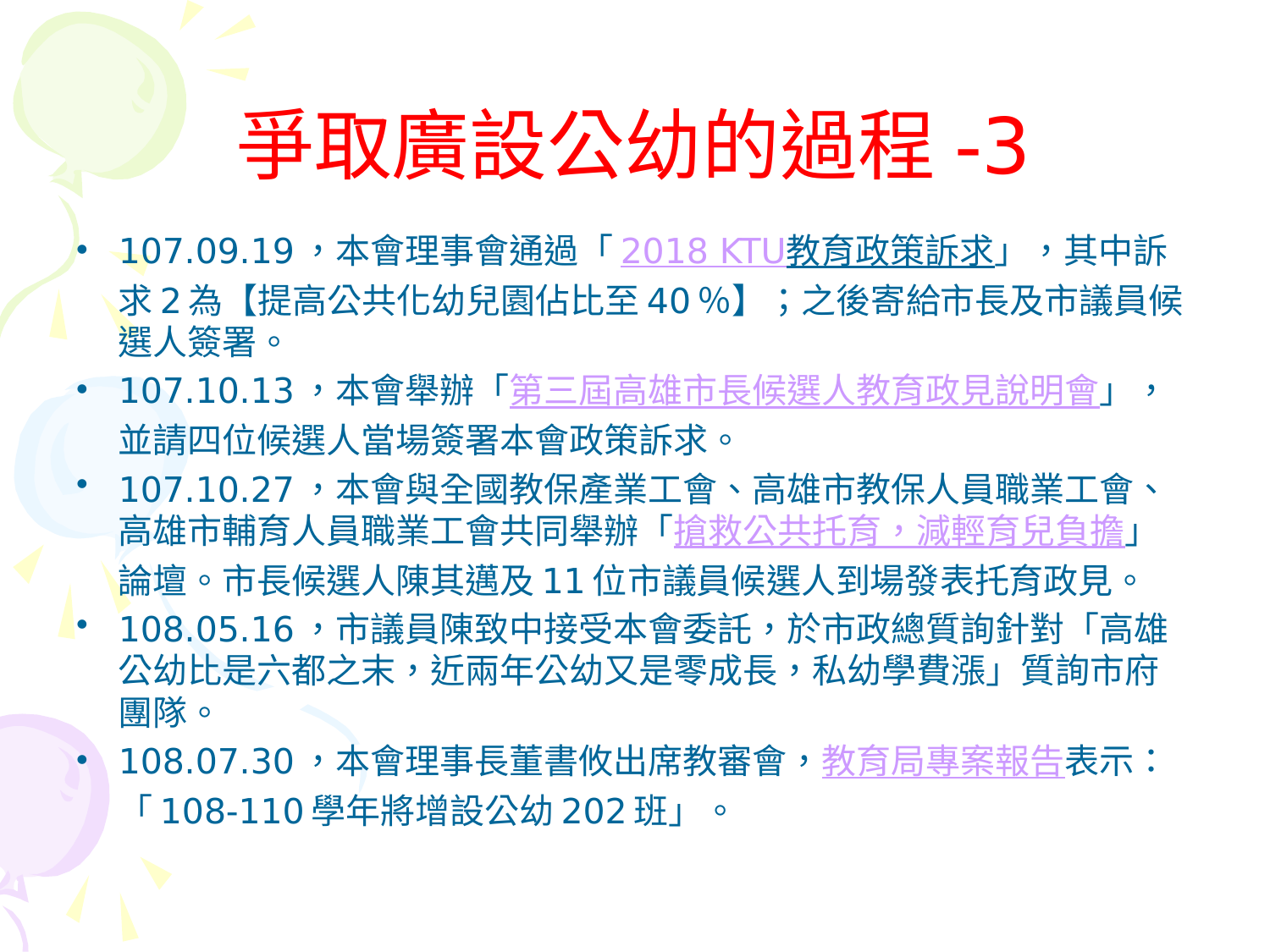

# 爭取廣設公幼的過程-3
107.09.19，本會理事會通過「2018 KTU教育政策訴求」，其中訴求2為【提高公共化幼兒園佔比至40％】；之後寄給市長及市議員候選人簽署。
107.10.13，本會舉辦「第三屆高雄市長候選人教育政見說明會」，並請四位候選人當場簽署本會政策訴求。
107.10.27，本會與全國教保產業工會、高雄市教保人員職業工會、高雄市輔育人員職業工會共同舉辦「搶救公共托育，減輕育兒負擔」論壇。市長候選人陳其邁及11位市議員候選人到場發表托育政見。
108.05.16，市議員陳致中接受本會委託，於市政總質詢針對「高雄公幼比是六都之末，近兩年公幼又是零成長，私幼學費漲」質詢市府團隊。
108.07.30，本會理事長董書攸出席教審會，教育局專案報告表示：「108-110學年將增設公幼202班」。